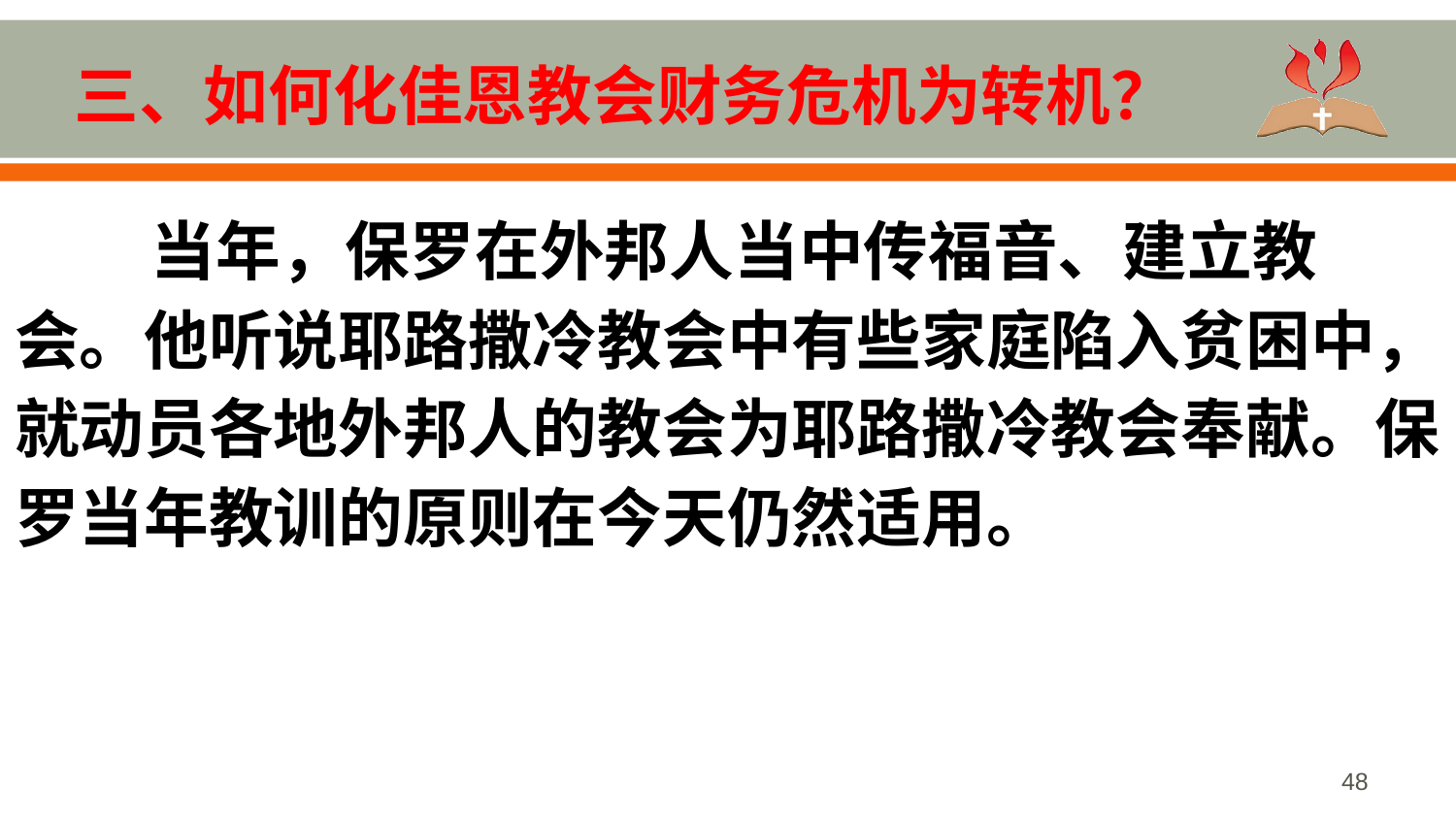

# 三、如何化佳恩教会财务危机为转机？
当年，保罗在外邦人当中传福音、建立教会。他听说耶路撒冷教会中有些家庭陷入贫困中，就动员各地外邦人的教会为耶路撒冷教会奉献。保罗当年教训的原则在今天仍然适用。

48